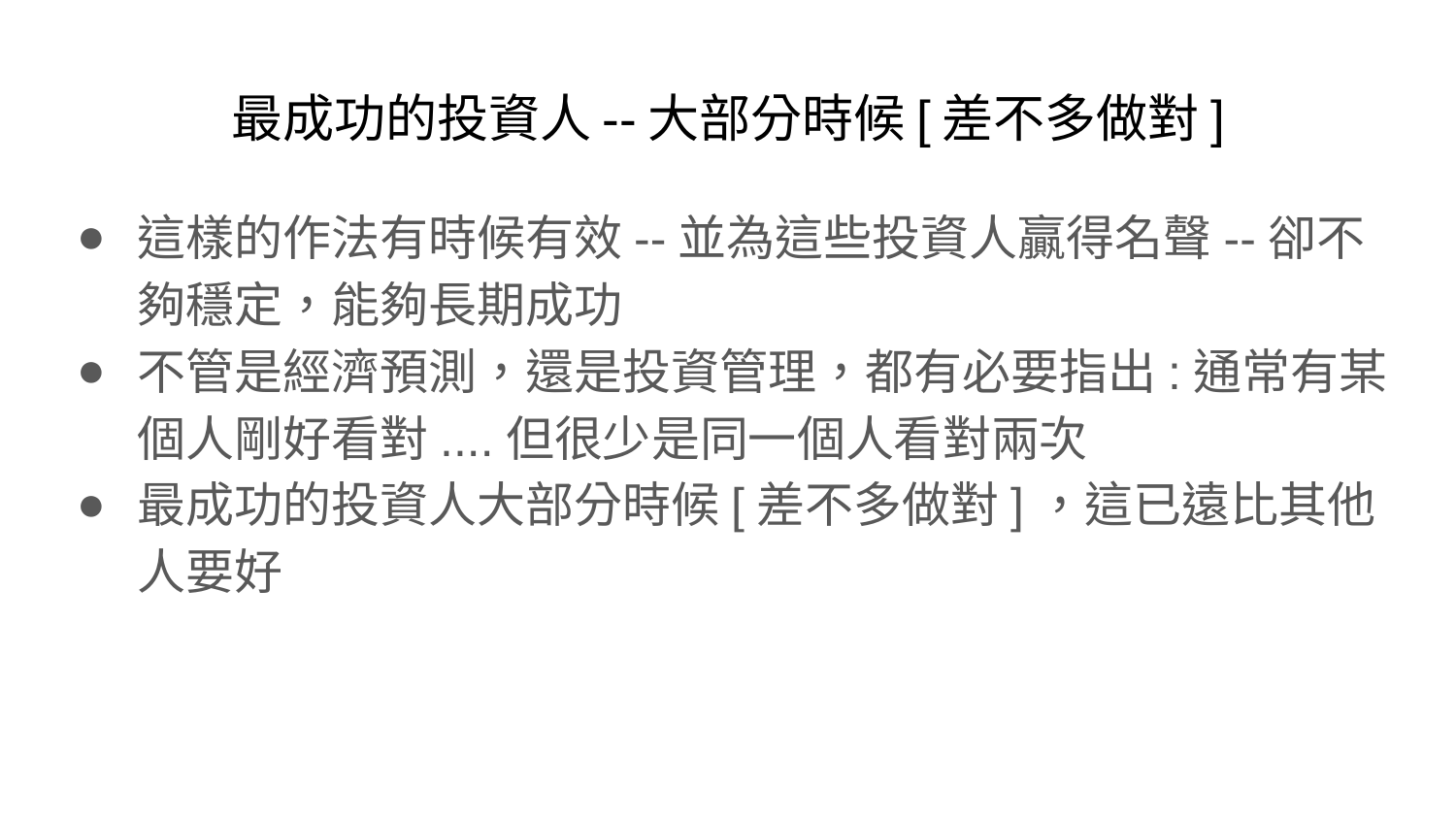

# 最成功的投資人--大部分時候[差不多做對]

這樣的作法有時候有效--並為這些投資人贏得名聲--卻不夠穩定，能夠長期成功
不管是經濟預測，還是投資管理，都有必要指出:通常有某個人剛好看對....但很少是同一個人看對兩次
最成功的投資人大部分時候[差不多做對]，這已遠比其他人要好